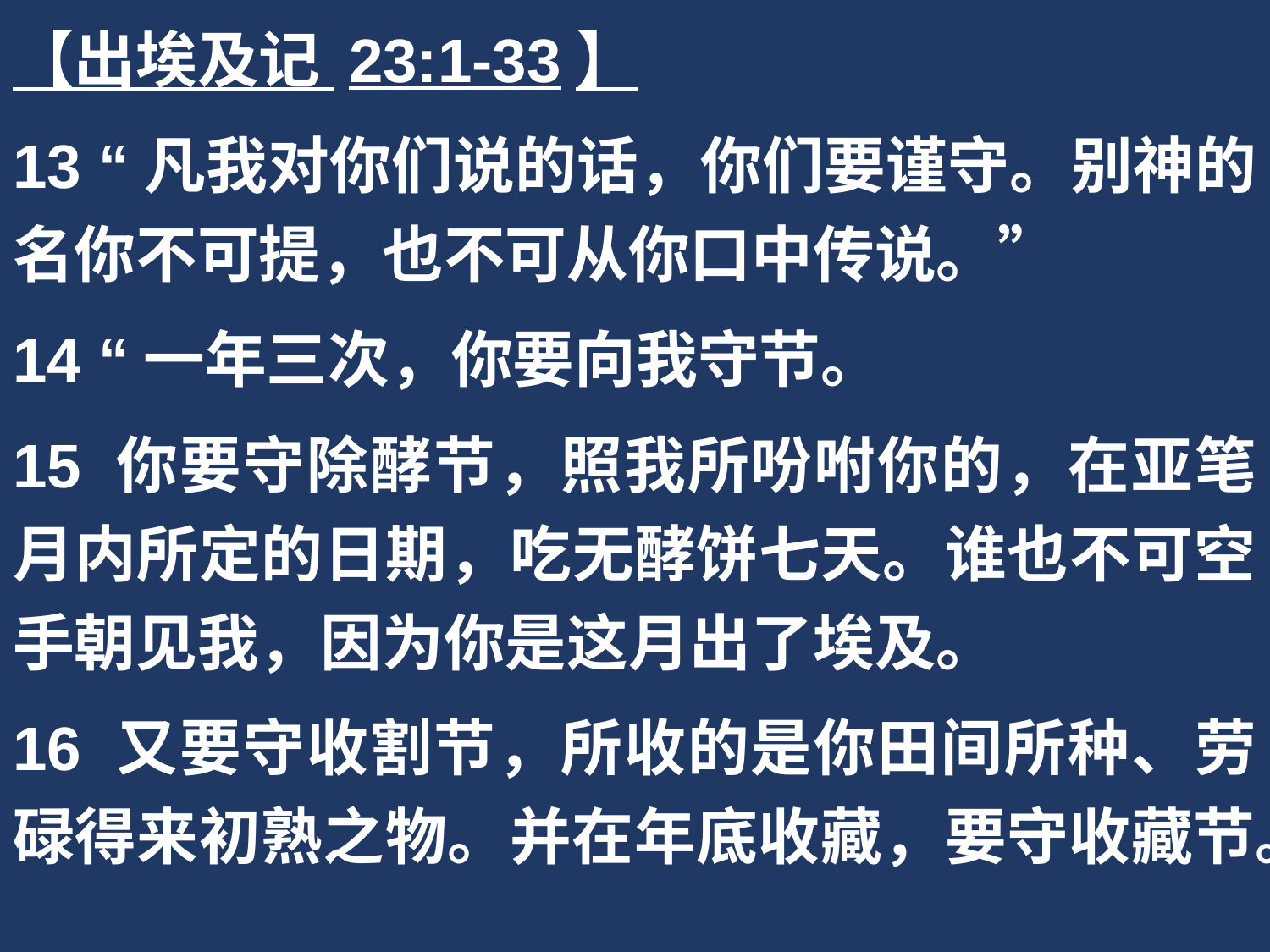

【出埃及记 23:1-33】
13 “凡我对你们说的话，你们要谨守。别神的名你不可提，也不可从你口中传说。”
14 “一年三次，你要向我守节。
15 你要守除酵节，照我所吩咐你的，在亚笔月内所定的日期，吃无酵饼七天。谁也不可空手朝见我，因为你是这月出了埃及。
16 又要守收割节，所收的是你田间所种、劳碌得来初熟之物。并在年底收藏，要守收藏节。